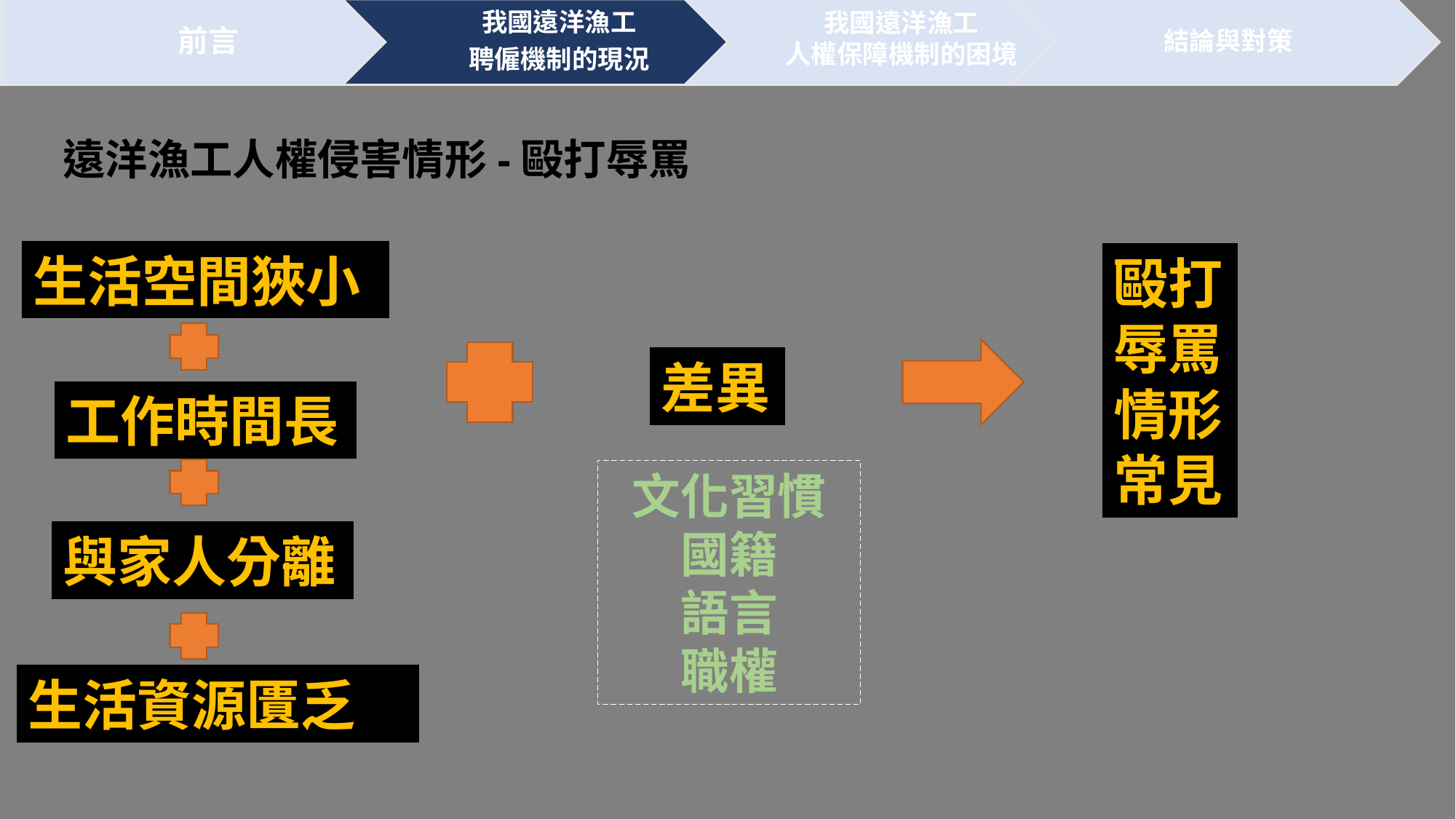

前言
我國遠洋漁工
聘僱機制的現況
我國遠洋漁工
人權保障機制的困境
結論與對策
遠洋漁工人權侵害情形-毆打辱罵
生活空間狹小
毆打辱罵情形常見

差異
工作時間長

文化習慣
國籍
語言
職權
與家人分離

生活資源匱乏